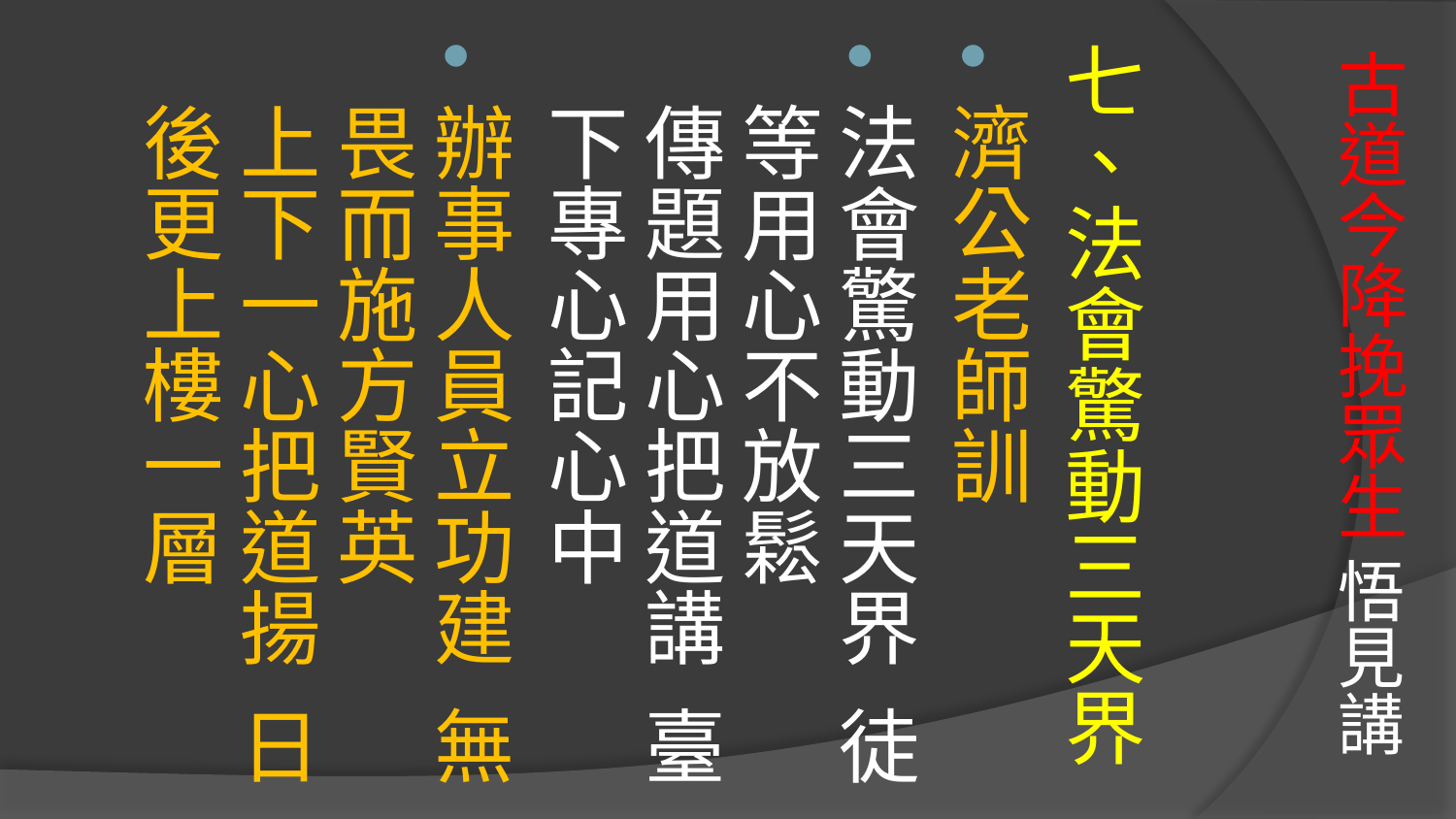

# 古道今降挽眾生 悟見講
七、法會驚動三天界
濟公老師訓
法會驚動三天界  徒等用心不放鬆
傳題用心把道講  臺下專心記心中
辦事人員立功建  無畏而施方賢英
上下一心把道揚  日後更上樓一層